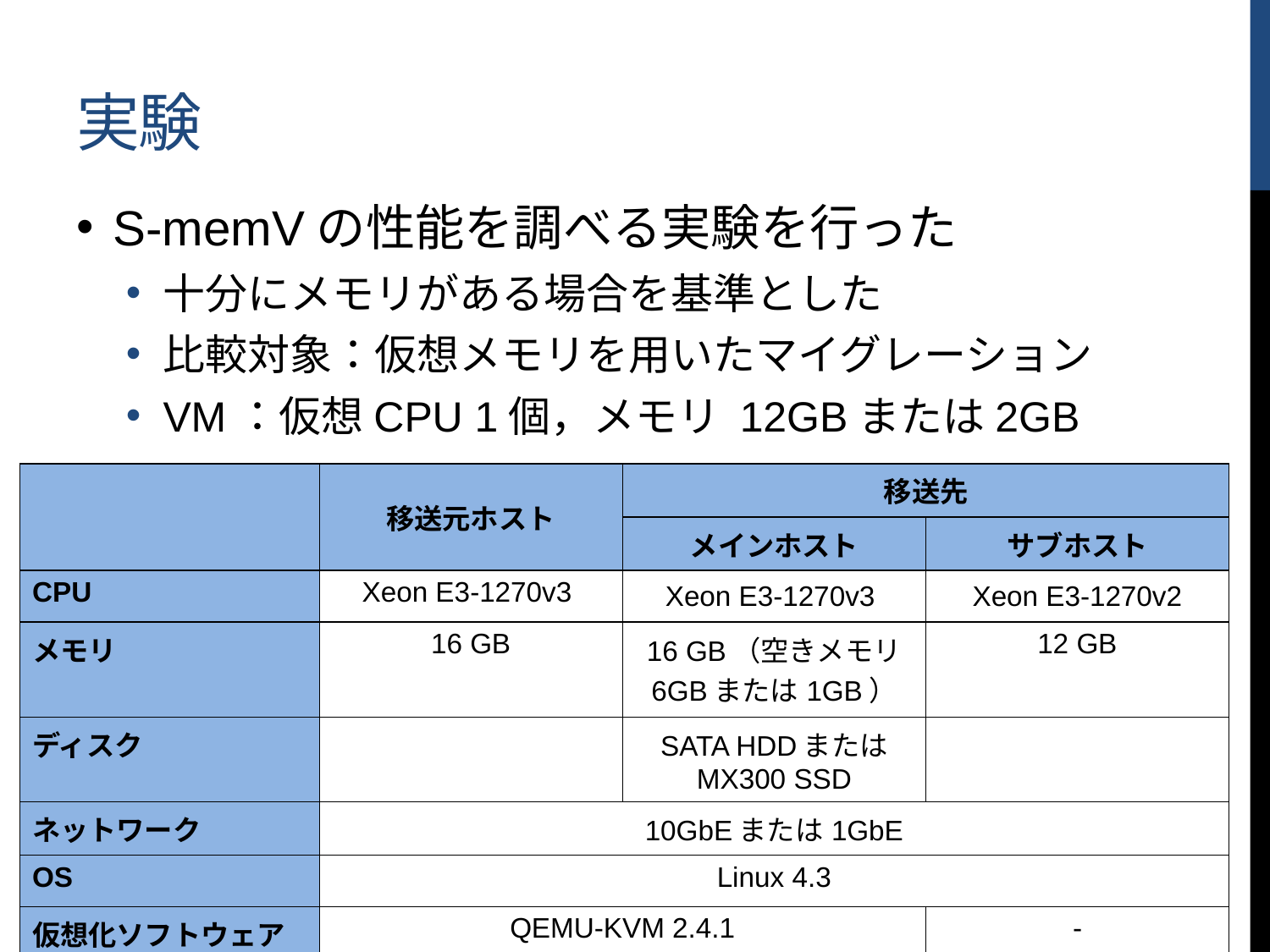

# 実験
S-memVの性能を調べる実験を行った
十分にメモリがある場合を基準とした
比較対象：仮想メモリを用いたマイグレーション
VM：仮想CPU 1個，メモリ 12GBまたは2GB
|  | 移送元ホスト | 移送先 |  |
| --- | --- | --- | --- |
|  |  | メインホスト | サブホスト |
| CPU | Xeon E3-1270v3 | Xeon E3-1270v3 | Xeon E3-1270v2 |
| メモリ | 16 GB | 16 GB（空きメモリ 6GBまたは1GB） | 12 GB |
| ディスク |  | SATA HDDまたは MX300 SSD |  |
| ネットワーク | 10GbEまたは1GbE |  |  |
| OS | Linux 4.3 |  |  |
| 仮想化ソフトウェア | QEMU-KVM 2.4.1 |  | - |
13